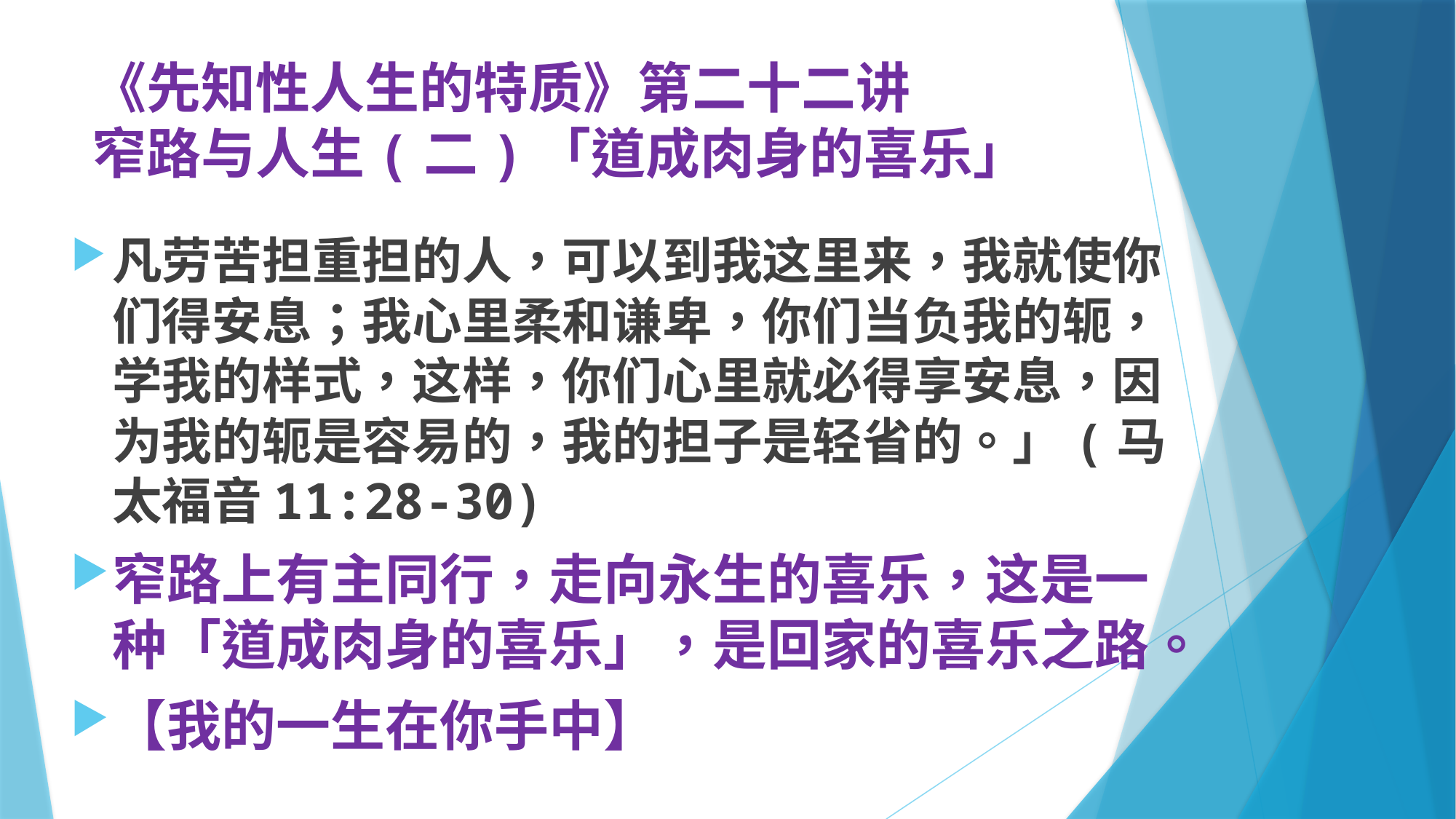

# 《先知性人生的特质》第二十二讲 窄路与人生(二)「道成肉身的喜乐」
凡劳苦担重担的人，可以到我这里来，我就使你们得安息；我心里柔和谦卑，你们当负我的轭，学我的样式，这样，你们心里就必得享安息，因为我的轭是容易的，我的担子是轻省的。」(马太福音11:28-30)
窄路上有主同行，走向永生的喜乐，这是一种「道成肉身的喜乐」，是回家的喜乐之路。
【我的一生在你手中】